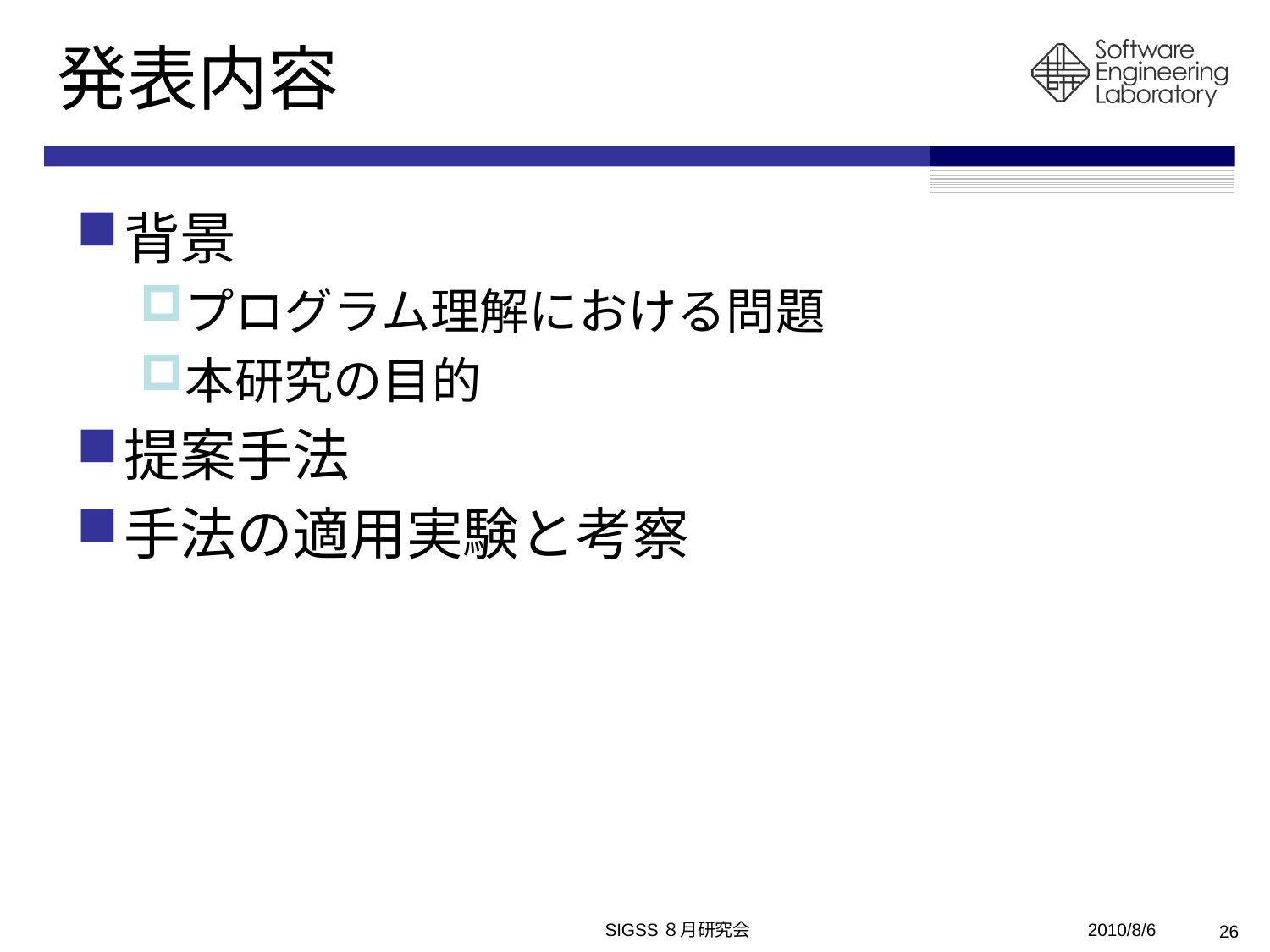

# 発表内容
背景
プログラム理解における問題
本研究の目的
提案手法
手法の適用実験と考察

SIGSS８月研究会
2010/8/6
26